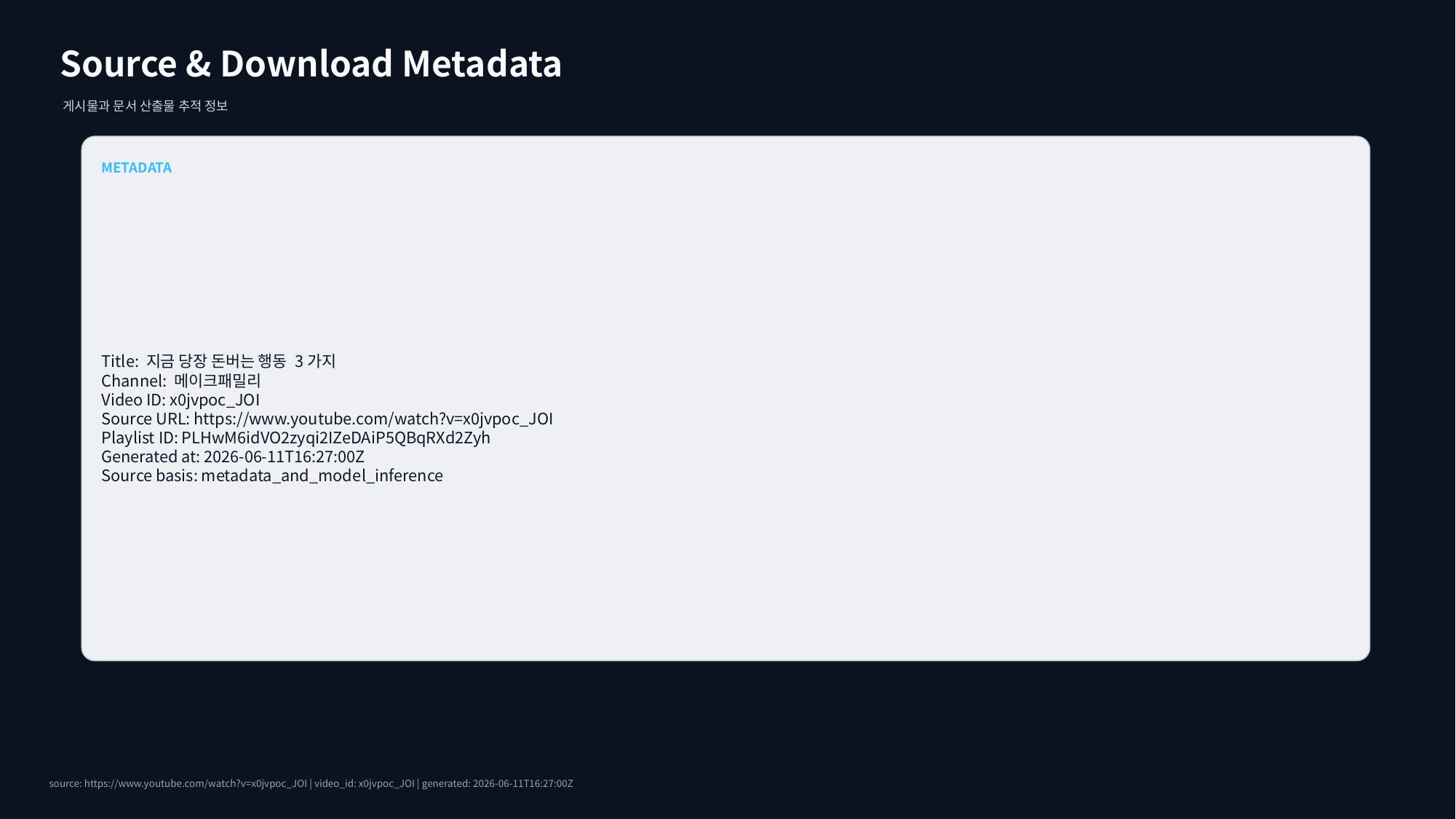

Source & Download Metadata
게시물과 문서 산출물 추적 정보

METADATA
Title: 지금 당장 돈버는 행동 3가지
Channel: 메이크패밀리
Video ID: x0jvpoc_JOI
Source URL: https://www.youtube.com/watch?v=x0jvpoc_JOI
Playlist ID: PLHwM6idVO2zyqi2IZeDAiP5QBqRXd2Zyh
Generated at: 2026-06-11T16:27:00Z
Source basis: metadata_and_model_inference
source: https://www.youtube.com/watch?v=x0jvpoc_JOI | video_id: x0jvpoc_JOI | generated: 2026-06-11T16:27:00Z